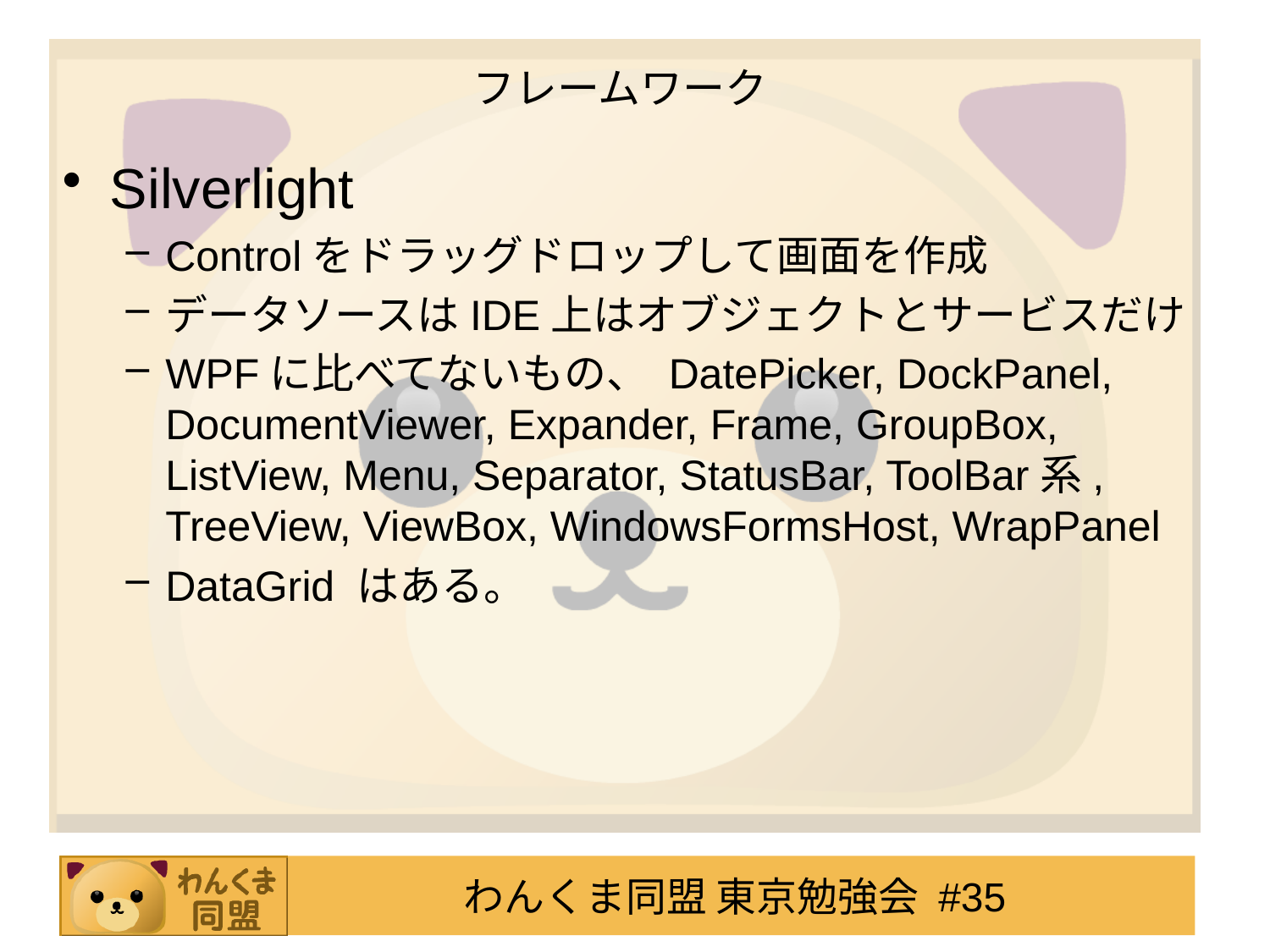

# フレームワーク
Silverlight
Controlをドラッグドロップして画面を作成
データソースはIDE上はオブジェクトとサービスだけ
WPFに比べてないもの、 DatePicker, DockPanel, DocumentViewer, Expander, Frame, GroupBox, ListView, Menu, Separator, StatusBar, ToolBar系, TreeView, ViewBox, WindowsFormsHost, WrapPanel
DataGrid はある。